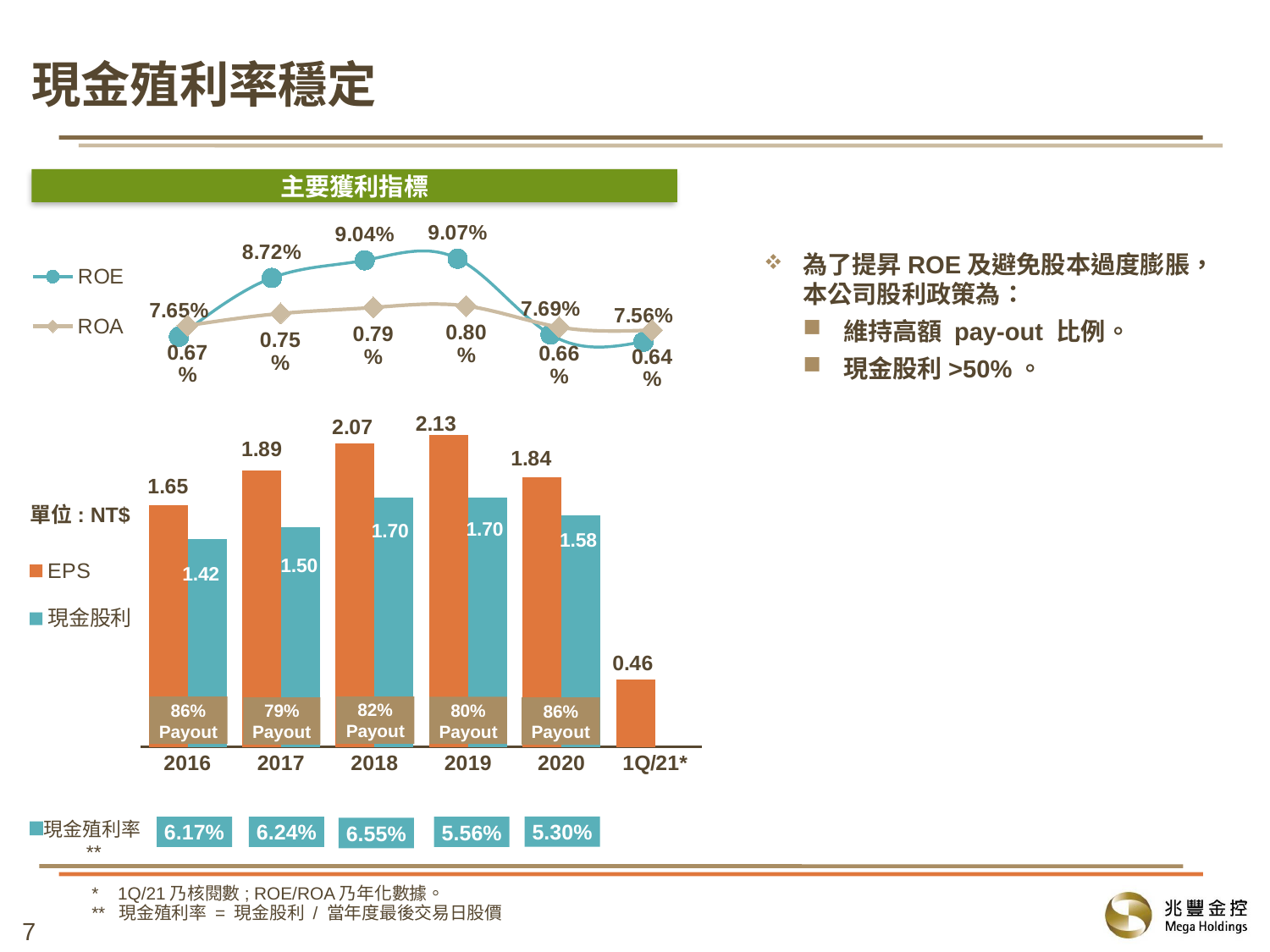

現金殖利率穩定
主要獲利指標

### Chart

| Category | ROE |
|---|---|
| 2016 | 0.0765 |
| 2017 | 0.0872 |
| 2018 | 0.0904 |
| 2019 | 0.0907 |
| 2020 | 0.0769 |
| 1Q/21* | 0.0756 |
為了提昇ROE及避免股本過度膨脹，本公司股利政策為：
維持高額 pay-out 比例。
現金股利>50%。

### Chart

| Category | ROA |
|---|---|
| 2016 | 0.0067 |
| 2017 | 0.0075 |
| 2018 | 0.0079 |
| 2019 | 0.008 |
| 2020 | 0.0066 |
| 1Q/21* | 0.0064 |

### Chart

| Category | EPS | 現金股利 |
|---|---|---|
| 2016 | 1.65 | 1.42 |
| 2017 | 1.89 | 1.5 |
| 2018 | 2.07 | 1.7 |
| 2019 | 2.13 | 1.7 |
| 2020 | 1.84 | 1.58 |
| 1Q/21* | 0.46 | None |
單位: NT$
82% Payout
86% Payout
80% Payout
79% Payout
86% Payout
現金殖利率**
5.30%
6.17%
6.24%
5.56%
6.55%

*    1Q/21乃核閱數; ROE/ROA乃年化數據。
**  現金殖利率 = 現金股利 / 當年度最後交易日股價